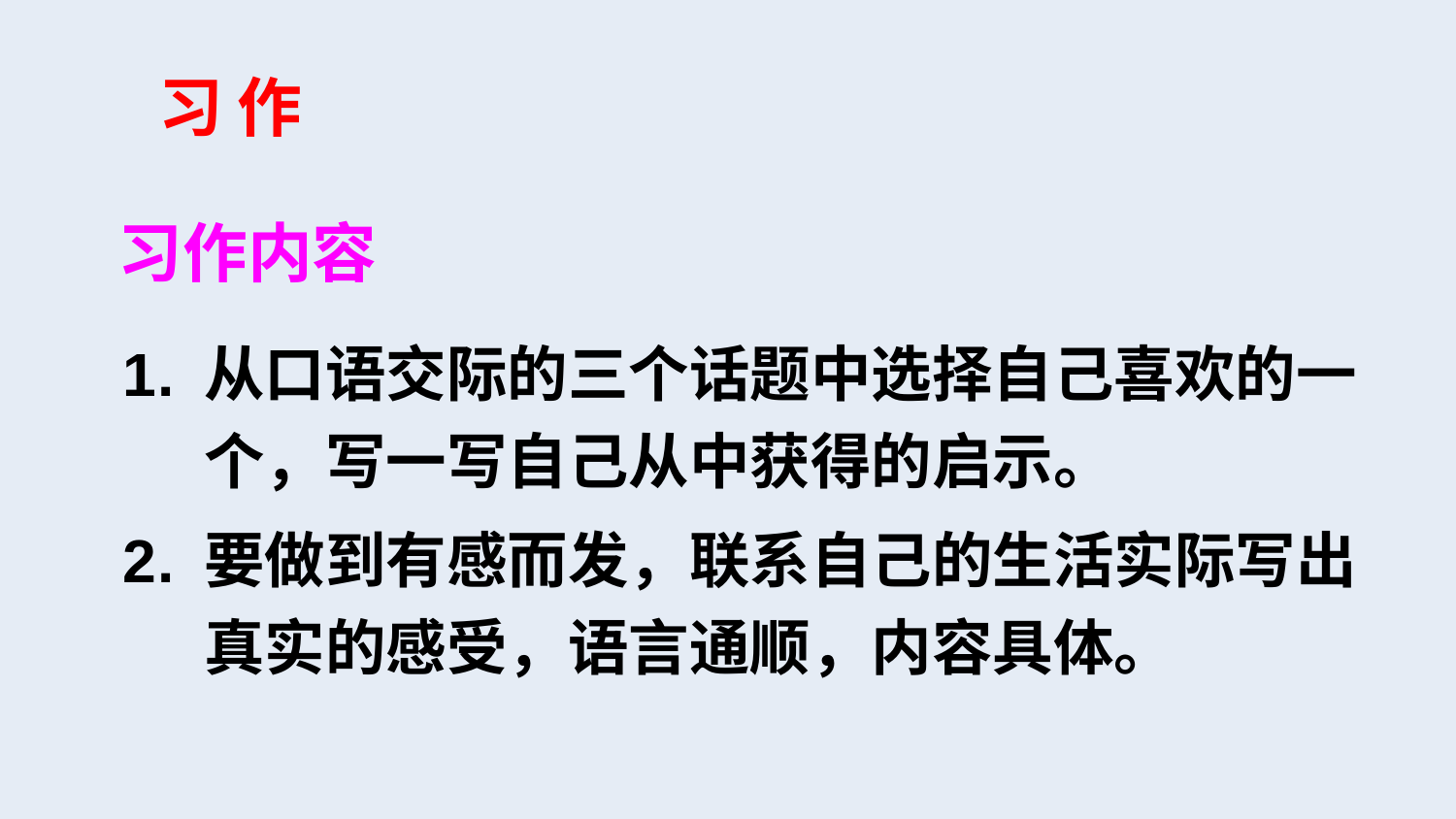

习 作
习作内容
从口语交际的三个话题中选择自己喜欢的一个，写一写自己从中获得的启示。
要做到有感而发，联系自己的生活实际写出真实的感受，语言通顺，内容具体。